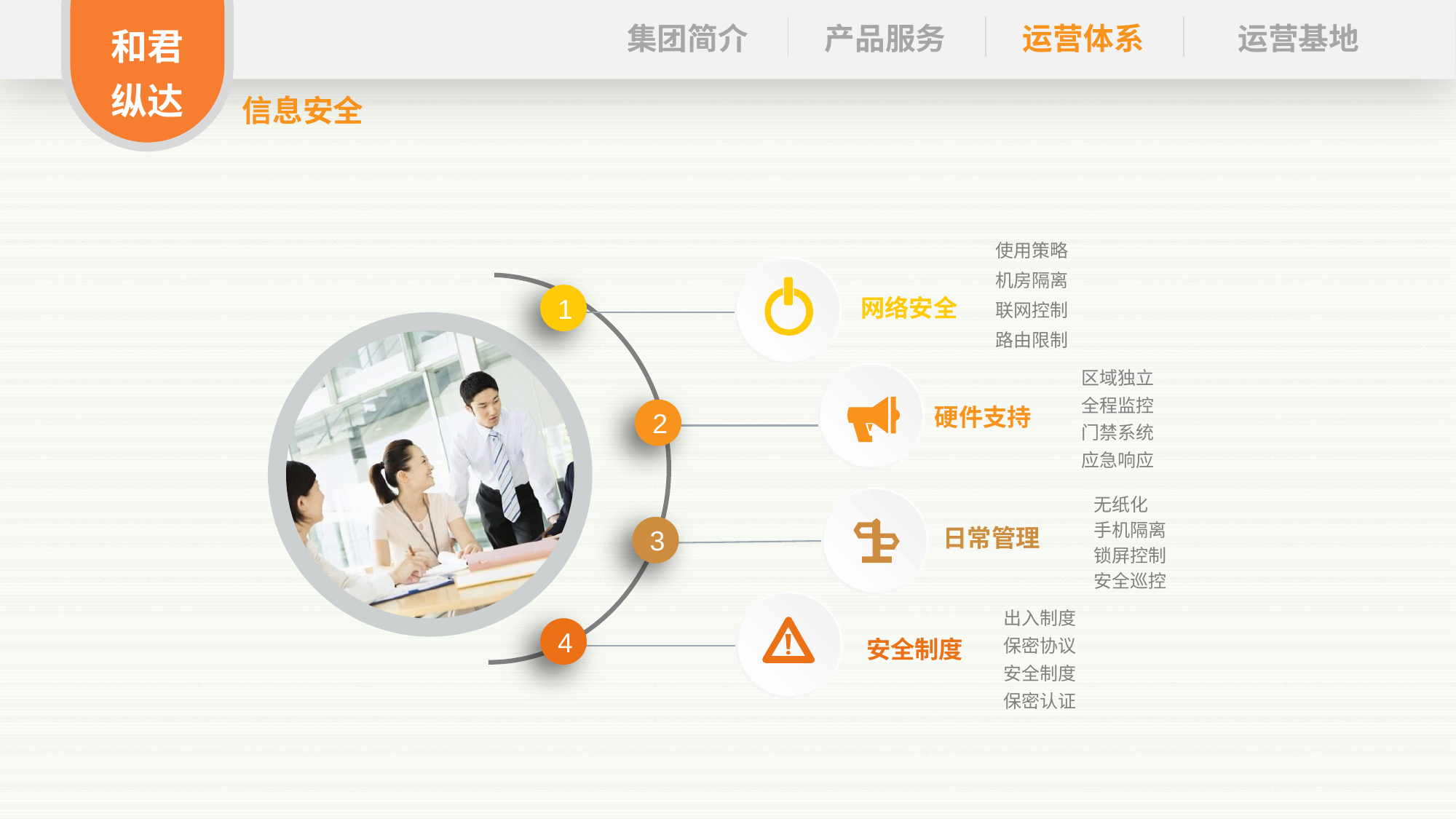

集团简介
产品服务
运营体系
运营基地
和君
纵达
信息安全
使用策略
机房隔离
联网控制
路由限制

1

网络安全

区域独立
全程监控
门禁系统
应急响应

硬件支持
2

无纸化
手机隔离
锁屏控制
安全巡控
3
日常管理

出入制度
保密协议
安全制度
保密认证
4
安全制度